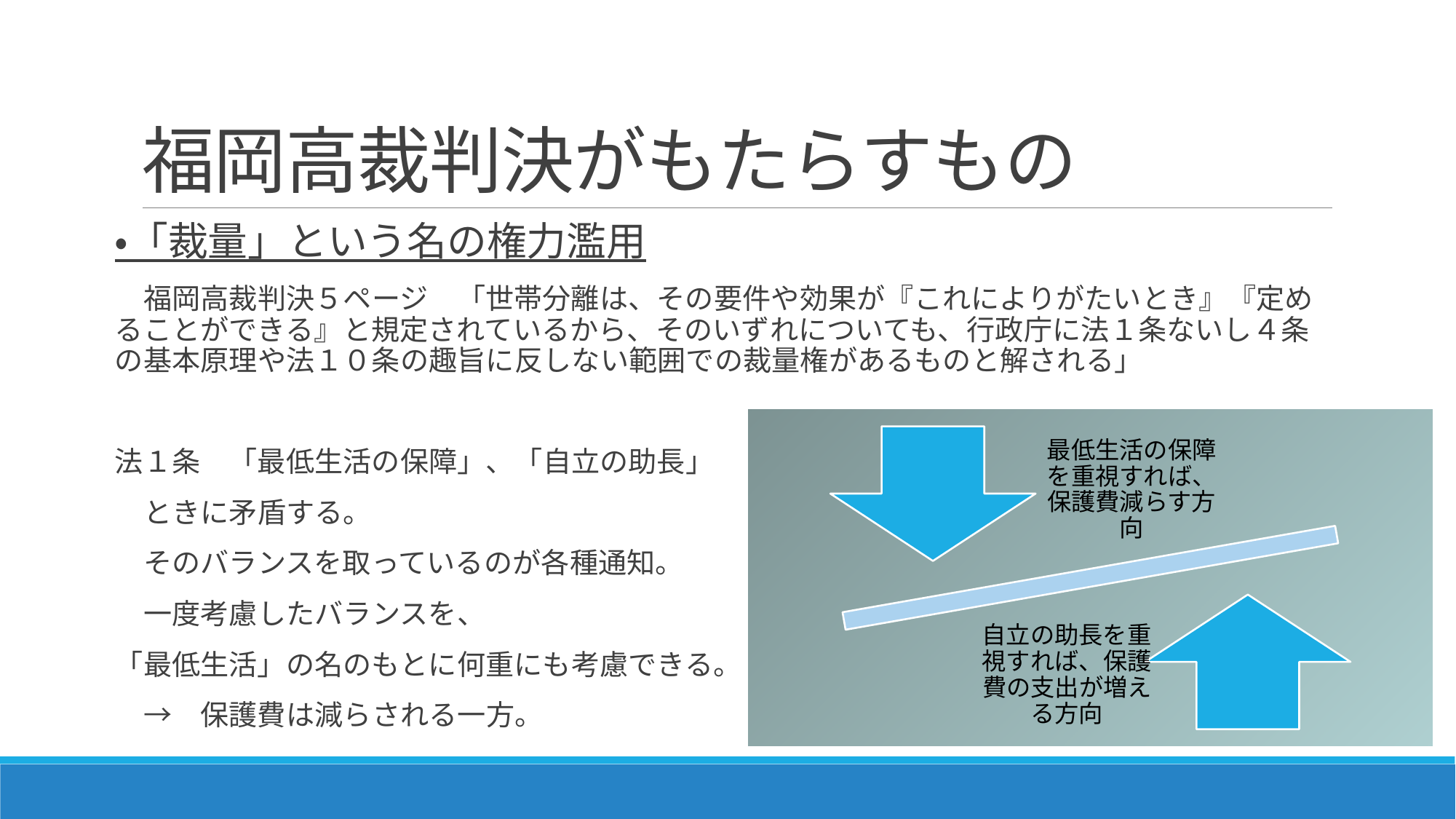

# 福岡高裁判決がもたらすもの
・「裁量」という名の権力濫用
　福岡高裁判決５ページ　「世帯分離は、その要件や効果が『これによりがたいとき』『定めることができる』と規定されているから、そのいずれについても、行政庁に法１条ないし４条の基本原理や法１０条の趣旨に反しない範囲での裁量権があるものと解される」

法１条　「最低生活の保障」、「自立の助長」
　ときに矛盾する。
　そのバランスを取っているのが各種通知。
　一度考慮したバランスを、
「最低生活」の名のもとに何重にも考慮できる。
　→　保護費は減らされる一方。
最低生活の保障を重視すれば、保護費減らす方向
自立の助長を重視すれば、保護費の支出が増える方向